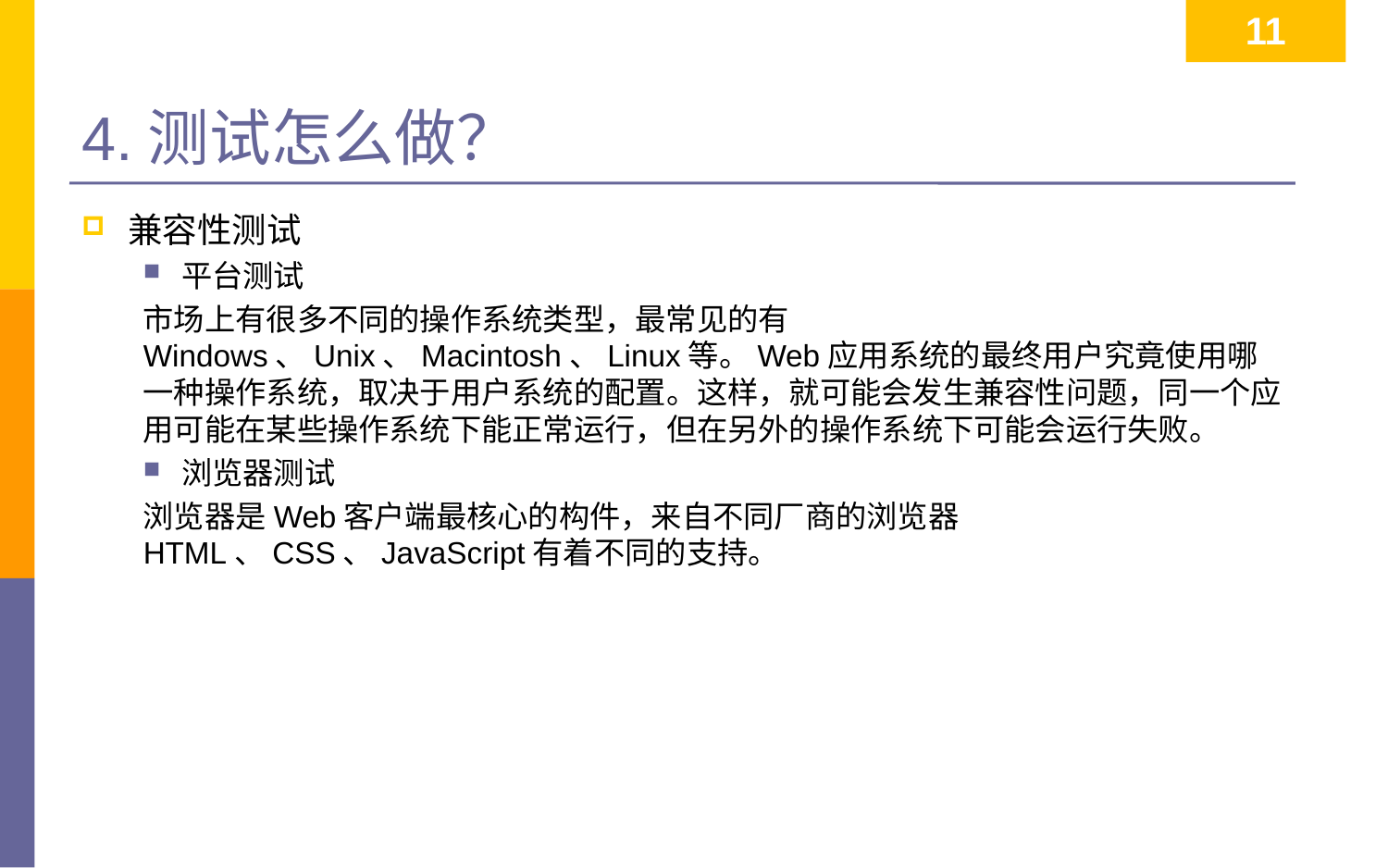

11
# 4.测试怎么做？

兼容性测试
平台测试
市场上有很多不同的操作系统类型，最常见的有Windows、Unix、Macintosh、Linux等。Web应用系统的最终用户究竟使用哪一种操作系统，取决于用户系统的配置。这样，就可能会发生兼容性问题，同一个应用可能在某些操作系统下能正常运行，但在另外的操作系统下可能会运行失败。
浏览器测试
浏览器是Web客户端最核心的构件，来自不同厂商的浏览器HTML、CSS、JavaScript有着不同的支持。